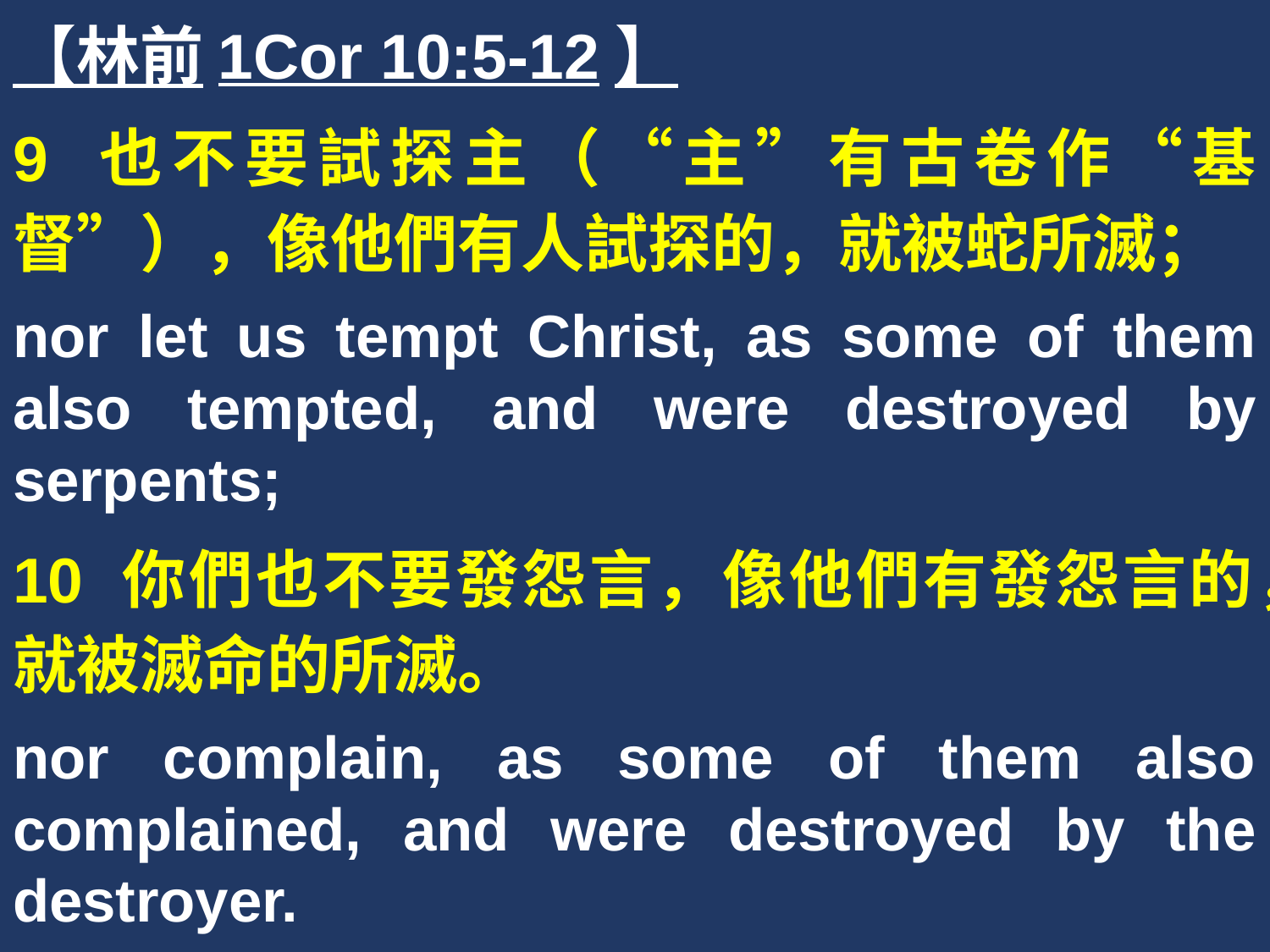

【林前1Cor 10:5-12】
9 也不要試探主（“主”有古卷作“基督”），像他們有人試探的，就被蛇所滅；
nor let us tempt Christ, as some of them also tempted, and were destroyed by serpents;
10 你們也不要發怨言，像他們有發怨言的，就被滅命的所滅。
nor complain, as some of them also complained, and were destroyed by the destroyer.